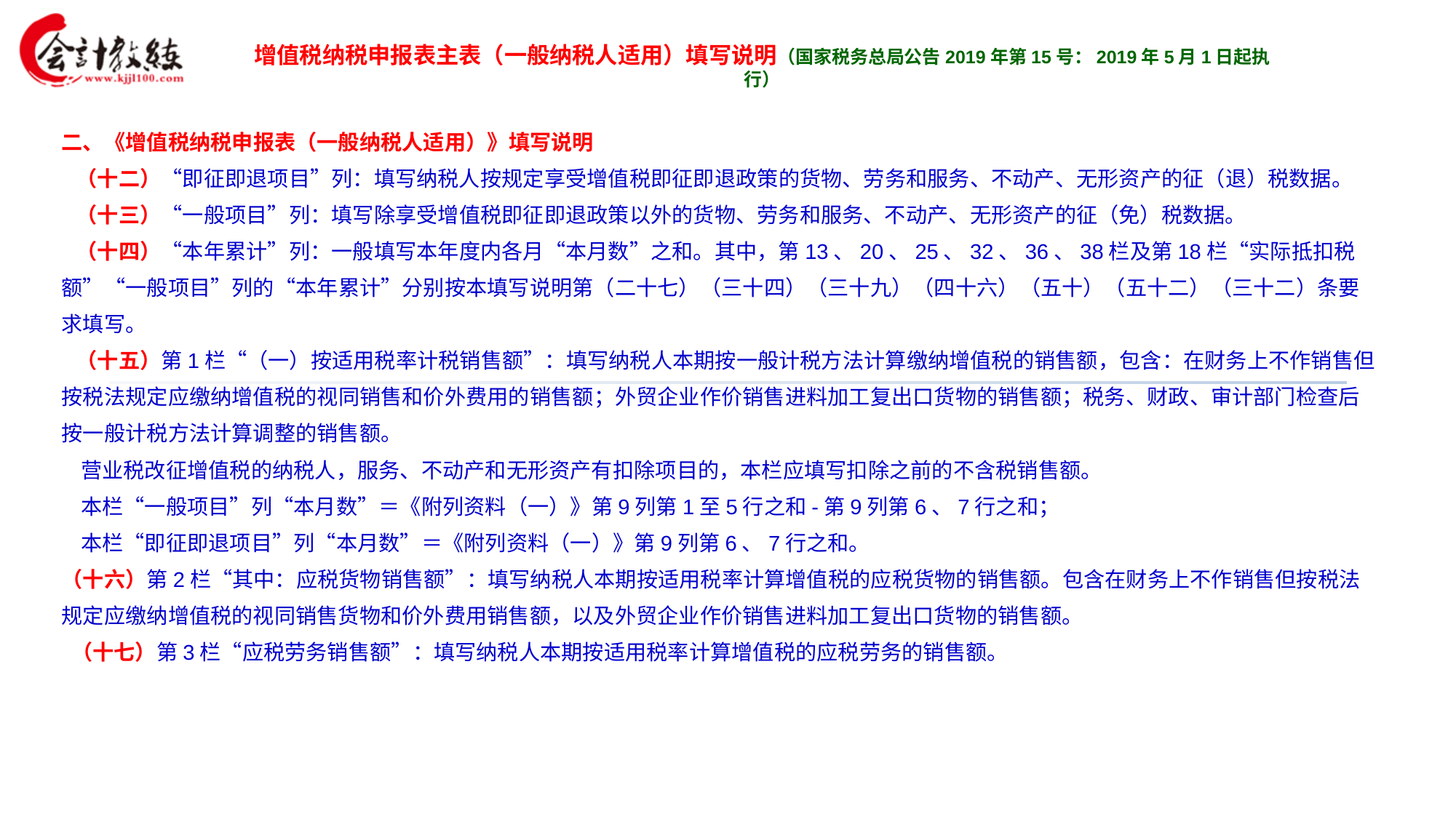

增值税纳税申报表主表（一般纳税人适用）填写说明（国家税务总局公告2019年第15号：2019年5月1日起执行）
二、《增值税纳税申报表（一般纳税人适用）》填写说明
  （十二）“即征即退项目”列：填写纳税人按规定享受增值税即征即退政策的货物、劳务和服务、不动产、无形资产的征（退）税数据。
  （十三）“一般项目”列：填写除享受增值税即征即退政策以外的货物、劳务和服务、不动产、无形资产的征（免）税数据。
  （十四）“本年累计”列：一般填写本年度内各月“本月数”之和。其中，第13、20、25、32、36、38栏及第18栏“实际抵扣税额”“一般项目”列的“本年累计”分别按本填写说明第（二十七）（三十四）（三十九）（四十六）（五十）（五十二）（三十二）条要求填写。
  （十五）第1栏“（一）按适用税率计税销售额”：填写纳税人本期按一般计税方法计算缴纳增值税的销售额，包含：在财务上不作销售但按税法规定应缴纳增值税的视同销售和价外费用的销售额；外贸企业作价销售进料加工复出口货物的销售额；税务、财政、审计部门检查后按一般计税方法计算调整的销售额。
   营业税改征增值税的纳税人，服务、不动产和无形资产有扣除项目的，本栏应填写扣除之前的不含税销售额。
   本栏“一般项目”列“本月数”＝《附列资料（一）》第9列第1至5行之和-第9列第6、7行之和；
   本栏“即征即退项目”列“本月数”＝《附列资料（一）》第9列第6、7行之和。
（十六）第2栏“其中：应税货物销售额”：填写纳税人本期按适用税率计算增值税的应税货物的销售额。包含在财务上不作销售但按税法规定应缴纳增值税的视同销售货物和价外费用销售额，以及外贸企业作价销售进料加工复出口货物的销售额。
 （十七）第3栏“应税劳务销售额”：填写纳税人本期按适用税率计算增值税的应税劳务的销售额。